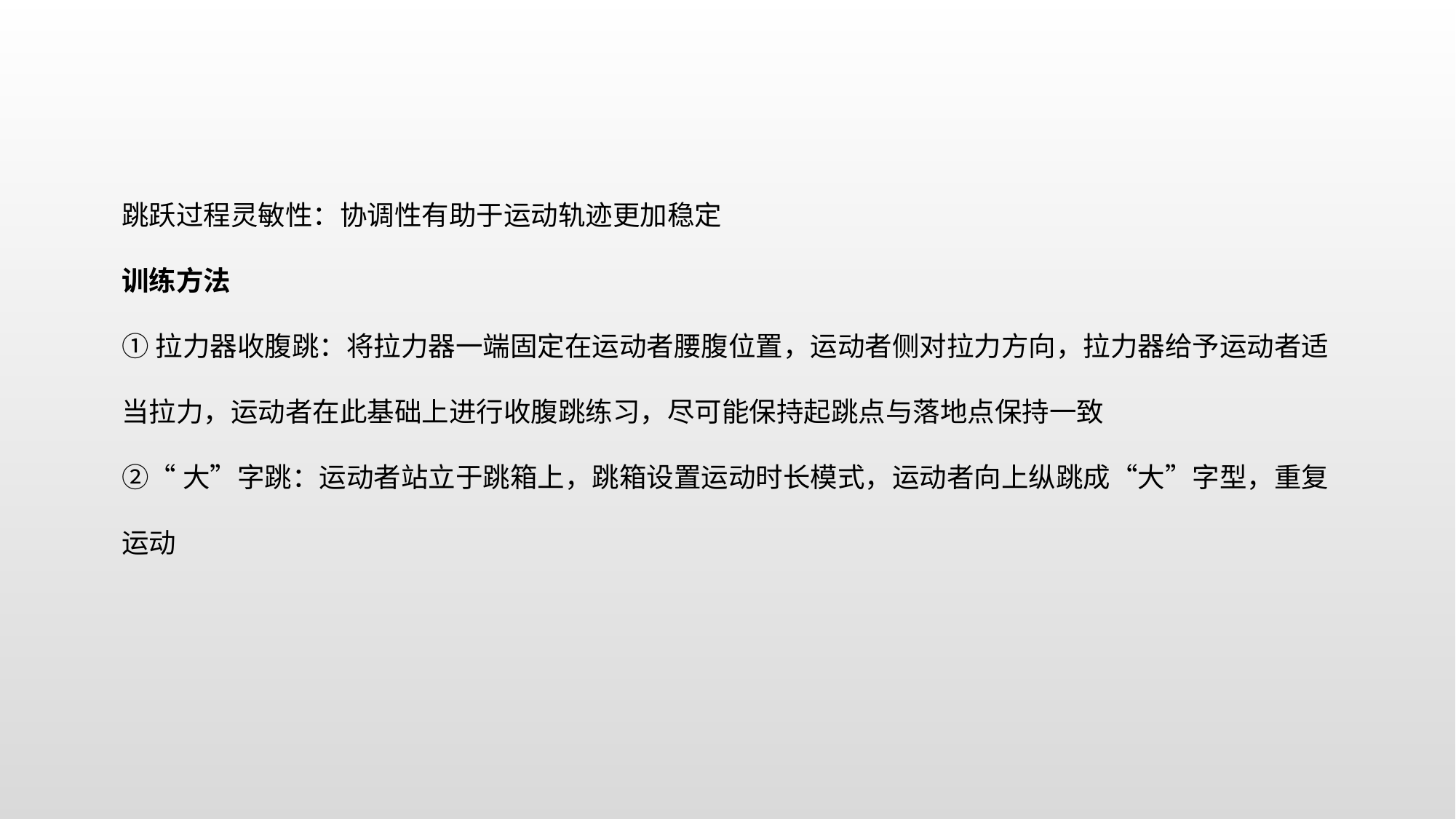

跳跃过程灵敏性：协调性有助于运动轨迹更加稳定
训练方法
①拉力器收腹跳：将拉力器一端固定在运动者腰腹位置，运动者侧对拉力方向，拉力器给予运动者适当拉力，运动者在此基础上进行收腹跳练习，尽可能保持起跳点与落地点保持一致
②“大”字跳：运动者站立于跳箱上，跳箱设置运动时长模式，运动者向上纵跳成“大”字型，重复运动